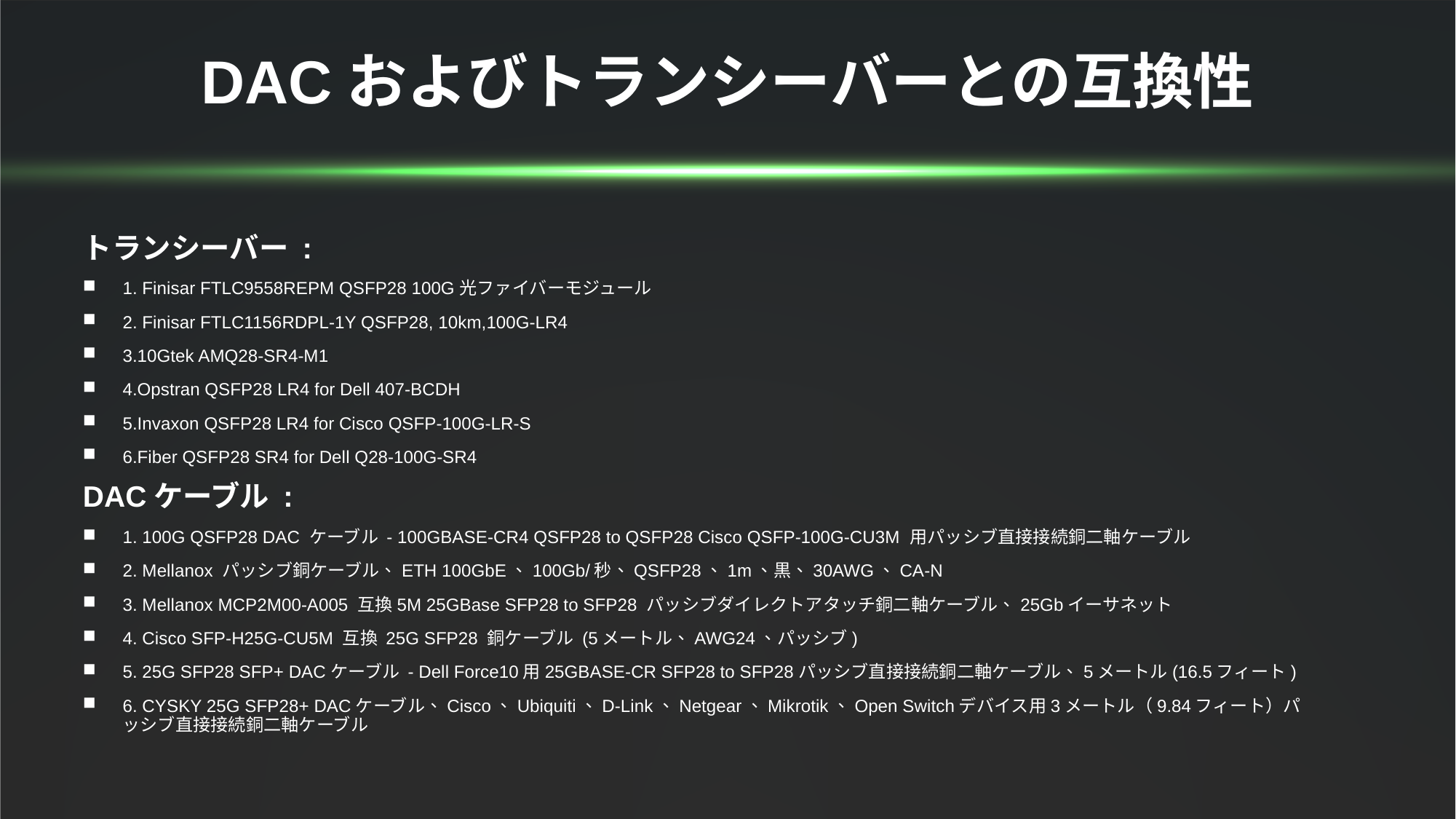

# DACおよびトランシーバーとの互換性
トランシーバー :
1. Finisar FTLC9558REPM QSFP28 100G光ファイバーモジュール
2. Finisar FTLC1156RDPL-1Y QSFP28, 10km,100G-LR4
3.10Gtek AMQ28-SR4-M1
4.Opstran QSFP28 LR4 for Dell 407-BCDH
5.Invaxon QSFP28 LR4 for Cisco QSFP-100G-LR-S
6.Fiber QSFP28 SR4 for Dell Q28-100G-SR4
DACケーブル :
1. 100G QSFP28 DAC ケーブル - 100GBASE-CR4 QSFP28 to QSFP28 Cisco QSFP-100G-CU3M 用パッシブ直接接続銅二軸ケーブル
2. Mellanox パッシブ銅ケーブル、ETH 100GbE、100Gb/秒、QSFP28、1m、黒、30AWG、CA-N
3. Mellanox MCP2M00-A005 互換5M 25GBase SFP28 to SFP28 パッシブダイレクトアタッチ銅二軸ケーブル、25Gbイーサネット
4. Cisco SFP-H25G-CU5M 互換 25G SFP28 銅ケーブル (5メートル、AWG24、パッシブ)
5. 25G SFP28 SFP+ DACケーブル - Dell Force10用25GBASE-CR SFP28 to SFP28パッシブ直接接続銅二軸ケーブル、5メートル(16.5フィート)
6. CYSKY 25G SFP28+ DACケーブル、Cisco、Ubiquiti、D-Link、Netgear、Mikrotik、Open Switchデバイス用3メートル（9.84フィート）パッシブ直接接続銅二軸ケーブル